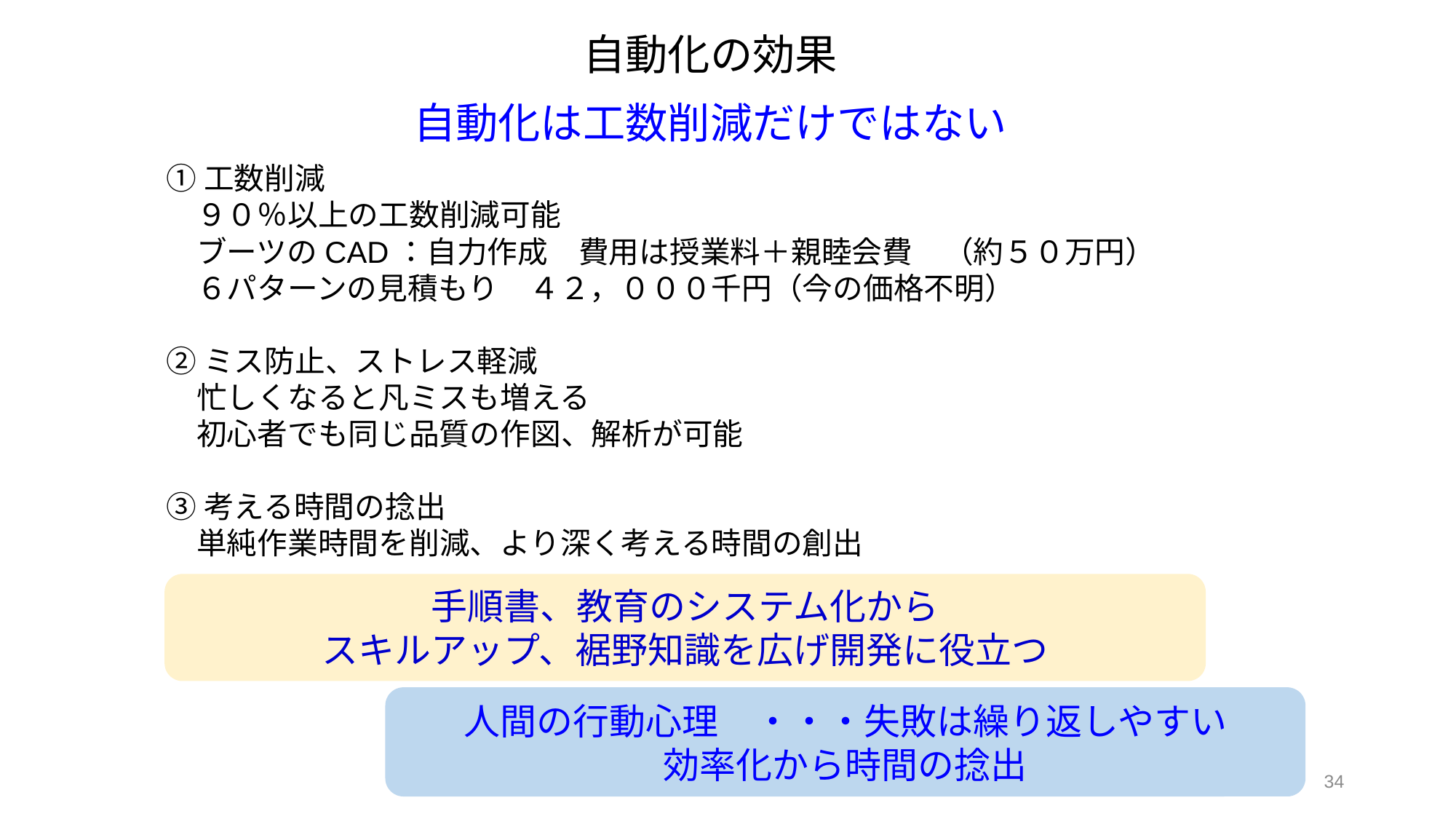

自動化の効果
自動化は工数削減だけではない
①工数削減
　９０％以上の工数削減可能
　ブーツのCAD：自力作成　費用は授業料＋親睦会費　（約５０万円）
　６パターンの見積もり　４２，０００千円（今の価格不明）

②ミス防止、ストレス軽減
　忙しくなると凡ミスも増える
　初心者でも同じ品質の作図、解析が可能

③考える時間の捻出
　単純作業時間を削減、より深く考える時間の創出

手順書、教育のシステム化から
スキルアップ、裾野知識を広げ開発に役立つ
人間の行動心理　・・・失敗は繰り返しやすい
効率化から時間の捻出
34